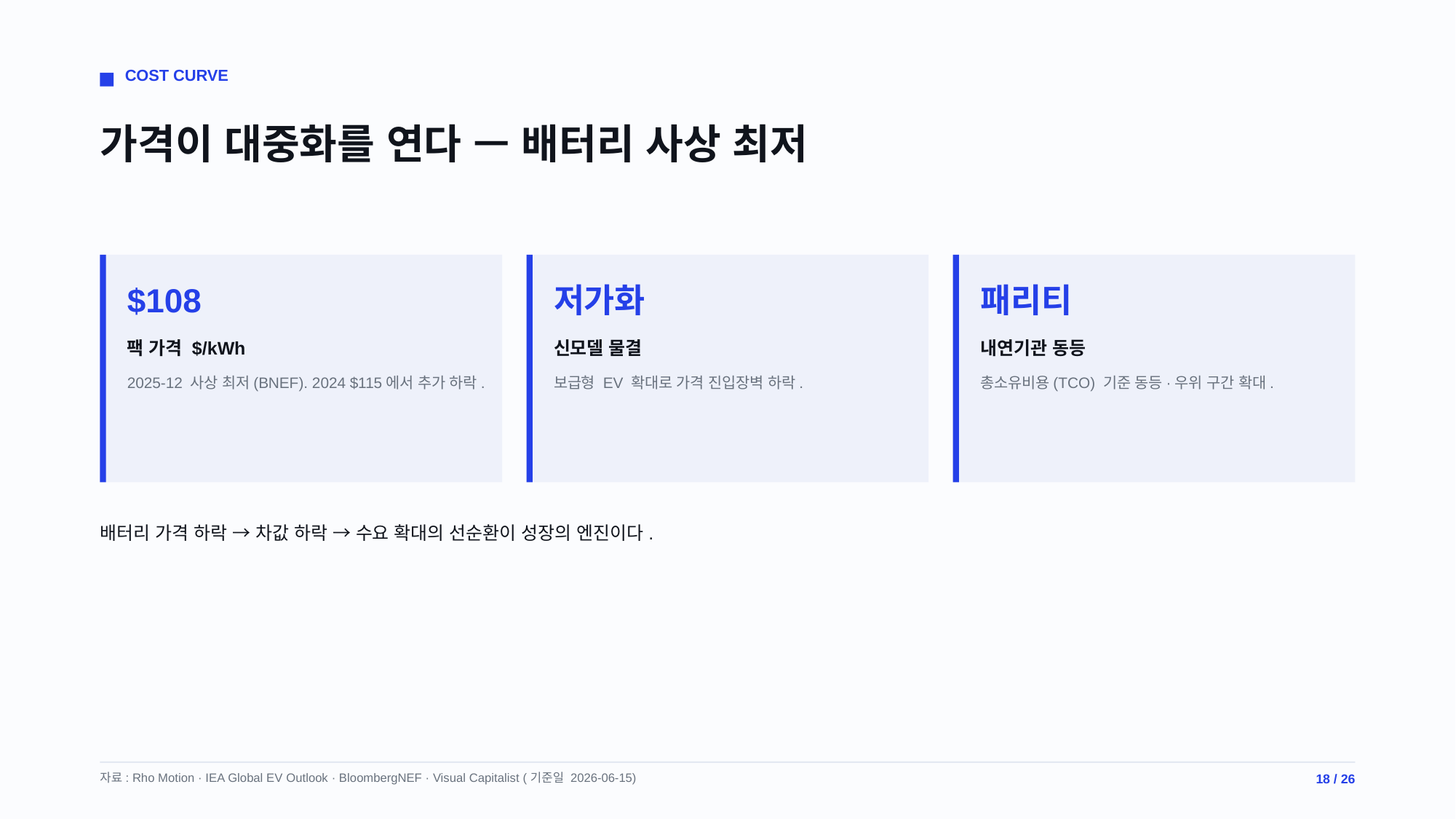

COST CURVE

가격이 대중화를 연다 — 배터리 사상 최저

$108
저가화
패리티
팩 가격 $/kWh
신모델 물결
내연기관 동등
2025-12 사상 최저(BNEF). 2024 $115에서 추가 하락.
보급형 EV 확대로 가격 진입장벽 하락.
총소유비용(TCO) 기준 동등·우위 구간 확대.
배터리 가격 하락 → 차값 하락 → 수요 확대의 선순환이 성장의 엔진이다.

자료: Rho Motion · IEA Global EV Outlook · BloombergNEF · Visual Capitalist (기준일 2026-06-15)
18 / 26